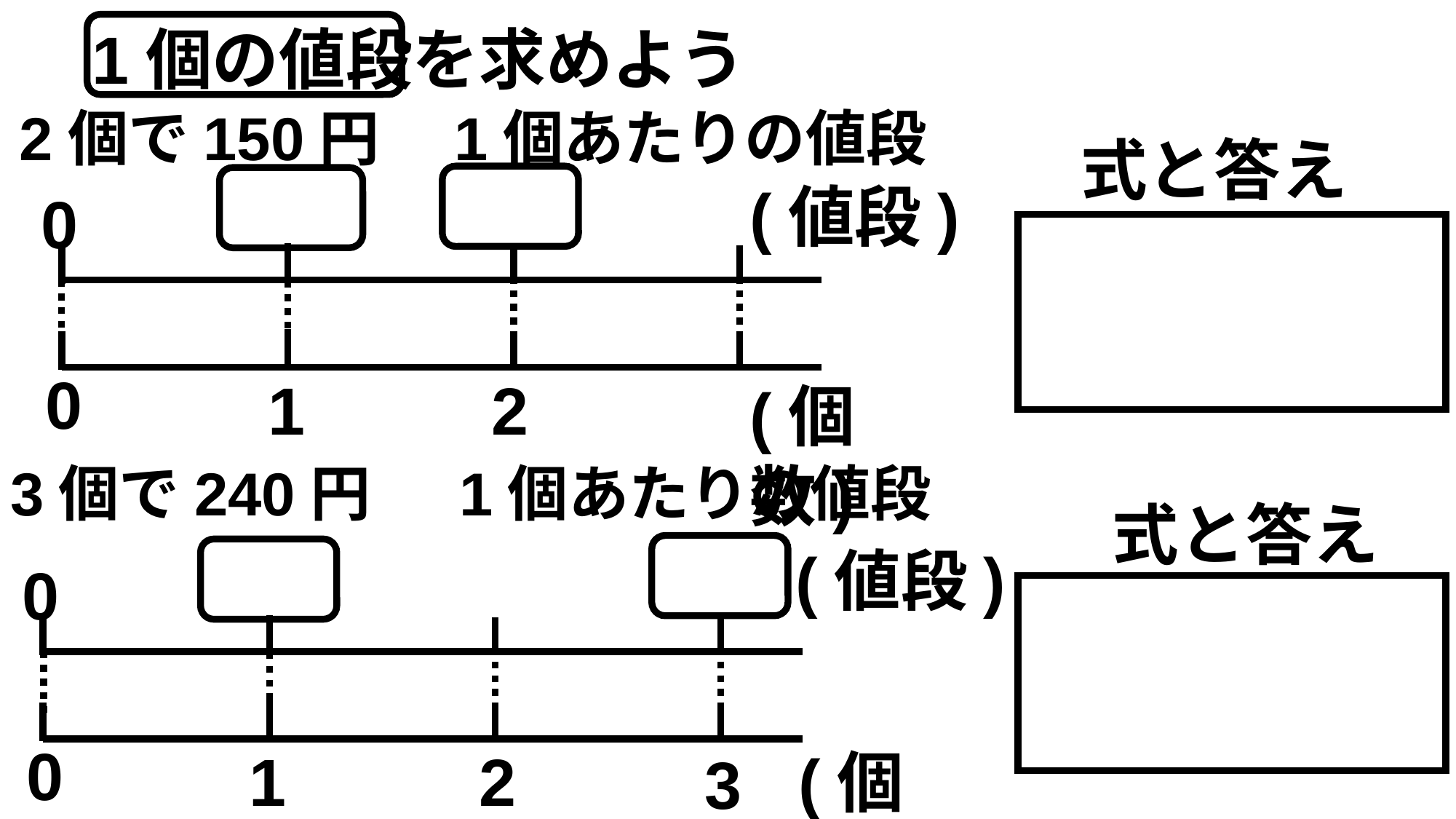

1個の値段を求めよう

2個で150円　1個あたりの値段
式と答え

(値段)
0

0
2
1
(個数)
3個で240円　 1個あたりの値段
式と答え
(値段)

0

0
1
2
(個数)
3